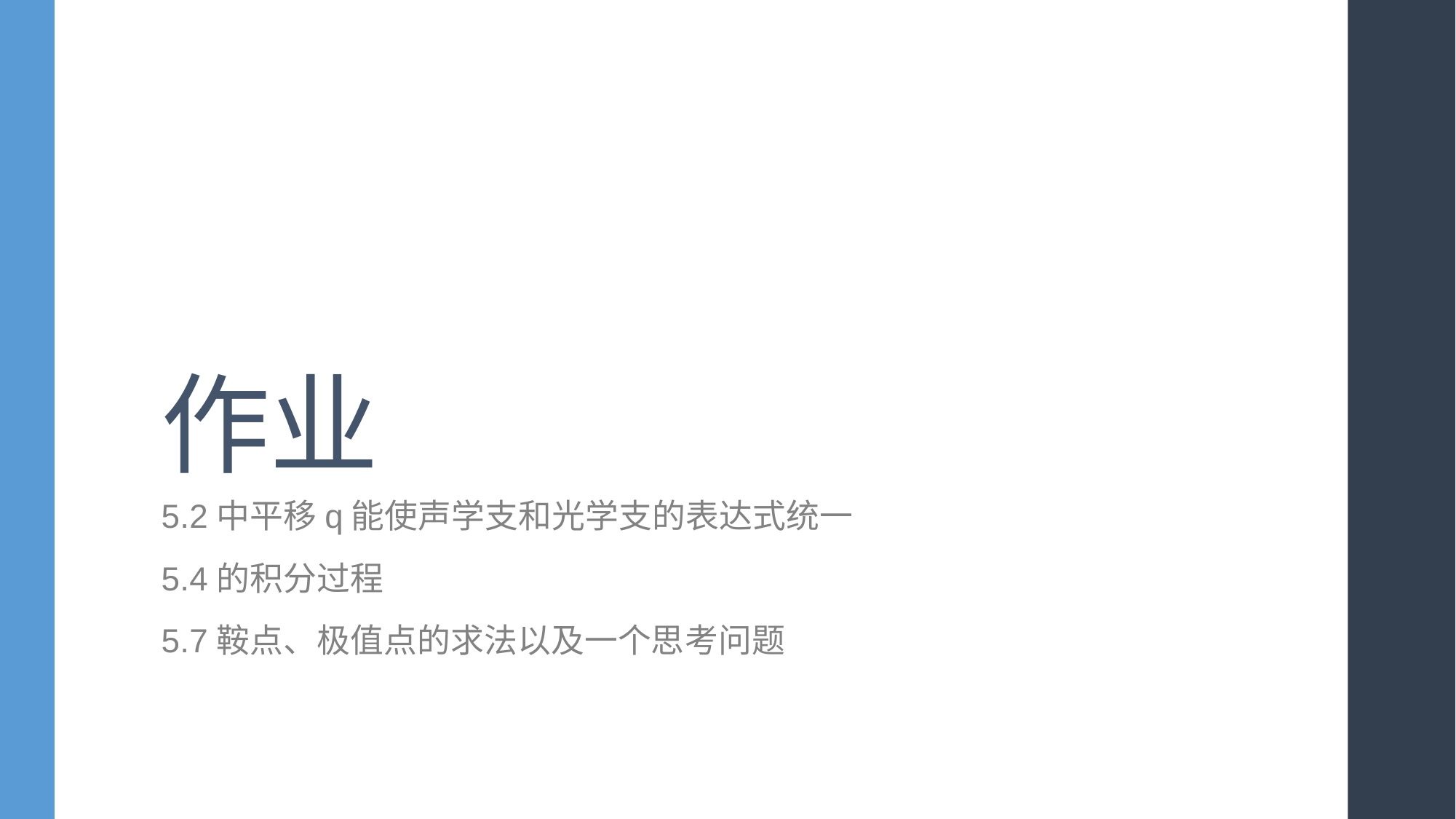

# 作业
5.2中平移q能使声学支和光学支的表达式统一
5.4的积分过程
5.7鞍点、极值点的求法以及一个思考问题
28